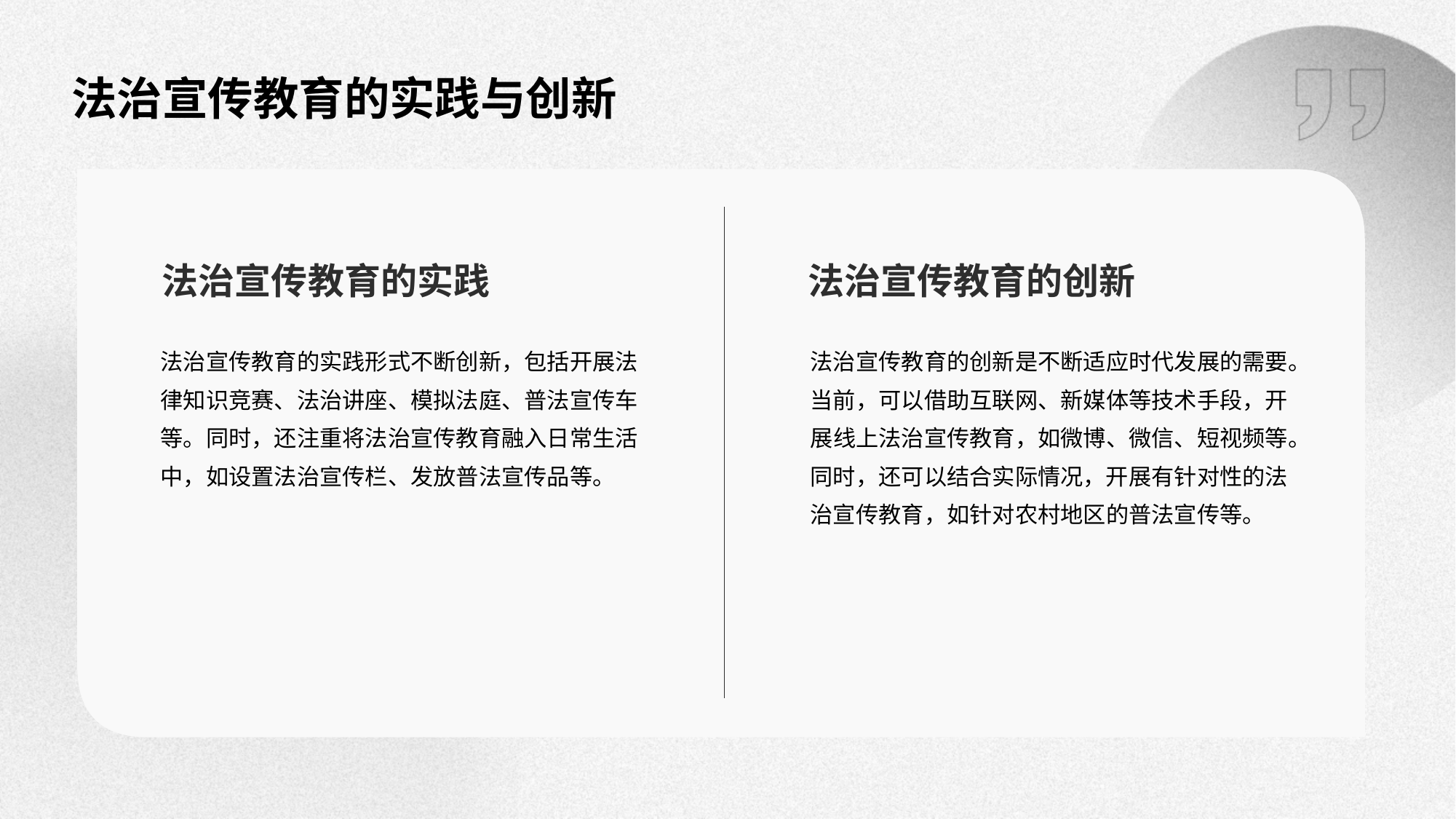

法治宣传教育的实践与创新

法治宣传教育的实践
法治宣传教育的创新
法治宣传教育的实践形式不断创新，包括开展法律知识竞赛、法治讲座、模拟法庭、普法宣传车等。同时，还注重将法治宣传教育融入日常生活中，如设置法治宣传栏、发放普法宣传品等。
法治宣传教育的创新是不断适应时代发展的需要。当前，可以借助互联网、新媒体等技术手段，开展线上法治宣传教育，如微博、微信、短视频等。同时，还可以结合实际情况，开展有针对性的法治宣传教育，如针对农村地区的普法宣传等。